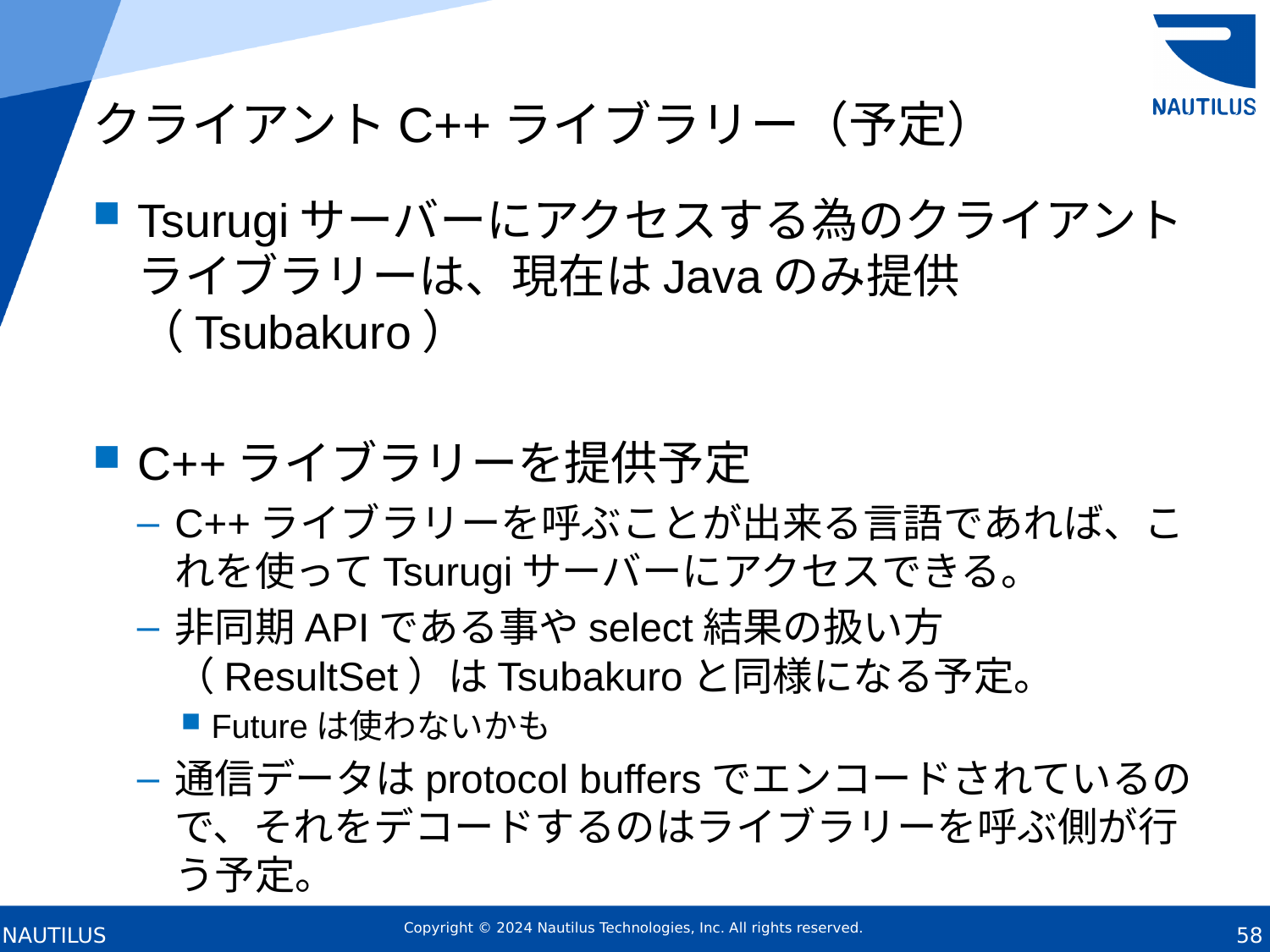

# クライアントC++ライブラリー（予定）
Tsurugiサーバーにアクセスする為のクライアントライブラリーは、現在はJavaのみ提供（Tsubakuro）

C++ライブラリーを提供予定
C++ライブラリーを呼ぶことが出来る言語であれば、これを使ってTsurugiサーバーにアクセスできる。
非同期APIである事やselect結果の扱い方（ResultSet）はTsubakuroと同様になる予定。
Futureは使わないかも
通信データはprotocol buffersでエンコードされているので、それをデコードするのはライブラリーを呼ぶ側が行う予定。